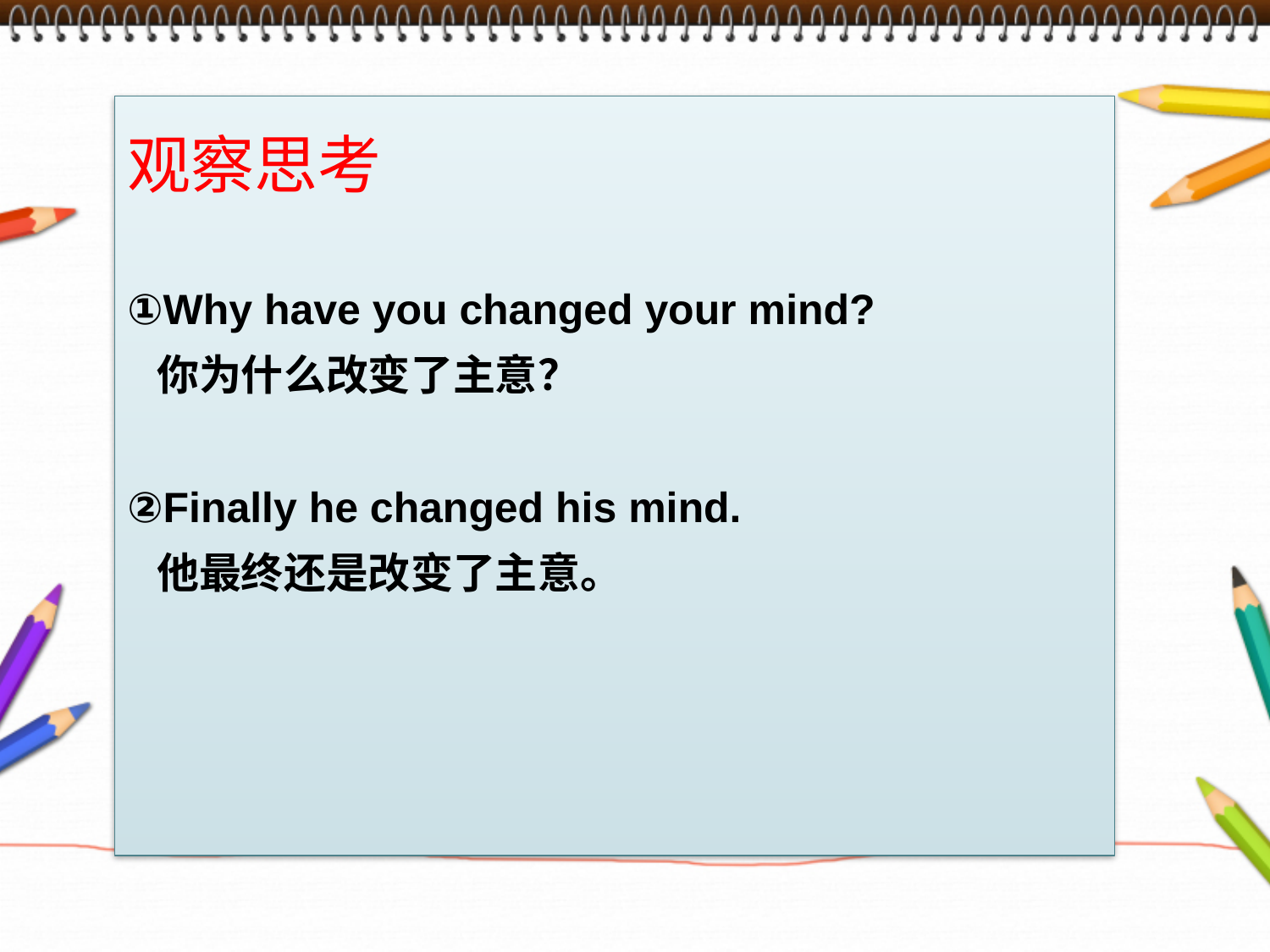

观察思考

①Why have you changed your mind?
  你为什么改变了主意？

②Finally he changed his mind.
  他最终还是改变了主意。